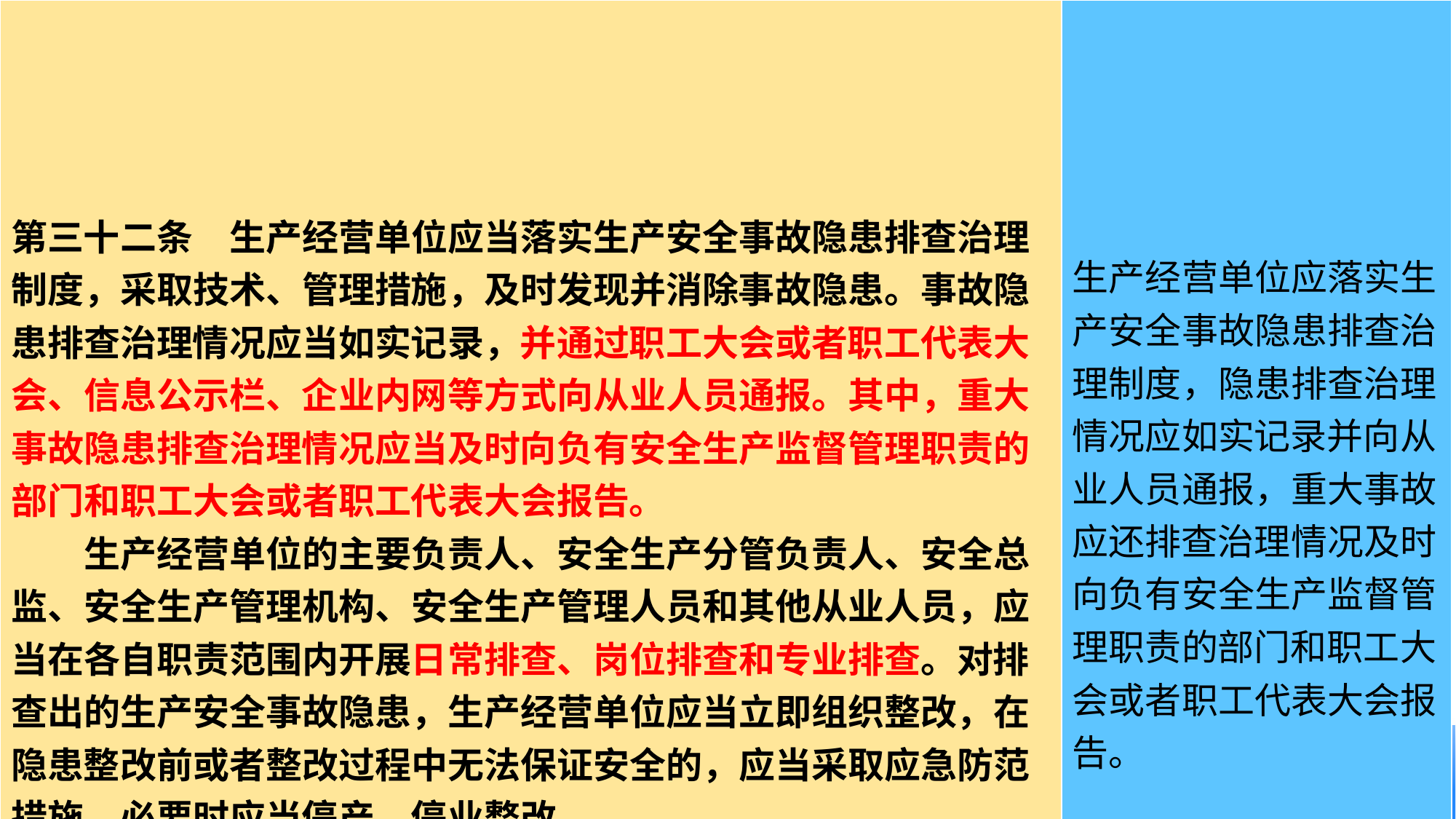

| 第三十二条　生产经营单位应当落实生产安全事故隐患排查治理制度，采取技术、管理措施，及时发现并消除事故隐患。事故隐患排查治理情况应当如实记录，并通过职工大会或者职工代表大会、信息公示栏、企业内网等方式向从业人员通报。其中，重大事故隐患排查治理情况应当及时向负有安全生产监督管理职责的部门和职工大会或者职工代表大会报告。 　　生产经营单位的主要负责人、安全生产分管负责人、安全总监、安全生产管理机构、安全生产管理人员和其他从业人员，应当在各自职责范围内开展日常排查、岗位排查和专业排查。对排查出的生产安全事故隐患，生产经营单位应当立即组织整改，在隐患整改前或者整改过程中无法保证安全的，应当采取应急防范措施，必要时应当停产、停业整改。 | 生产经营单位应落实生产安全事故隐患排查治理制度，隐患排查治理情况应如实记录并向从业人员通报，重大事故应还排查治理情况及时向负有安全生产监督管理职责的部门和职工大会或者职工代表大会报告。 |
| --- | --- |
#